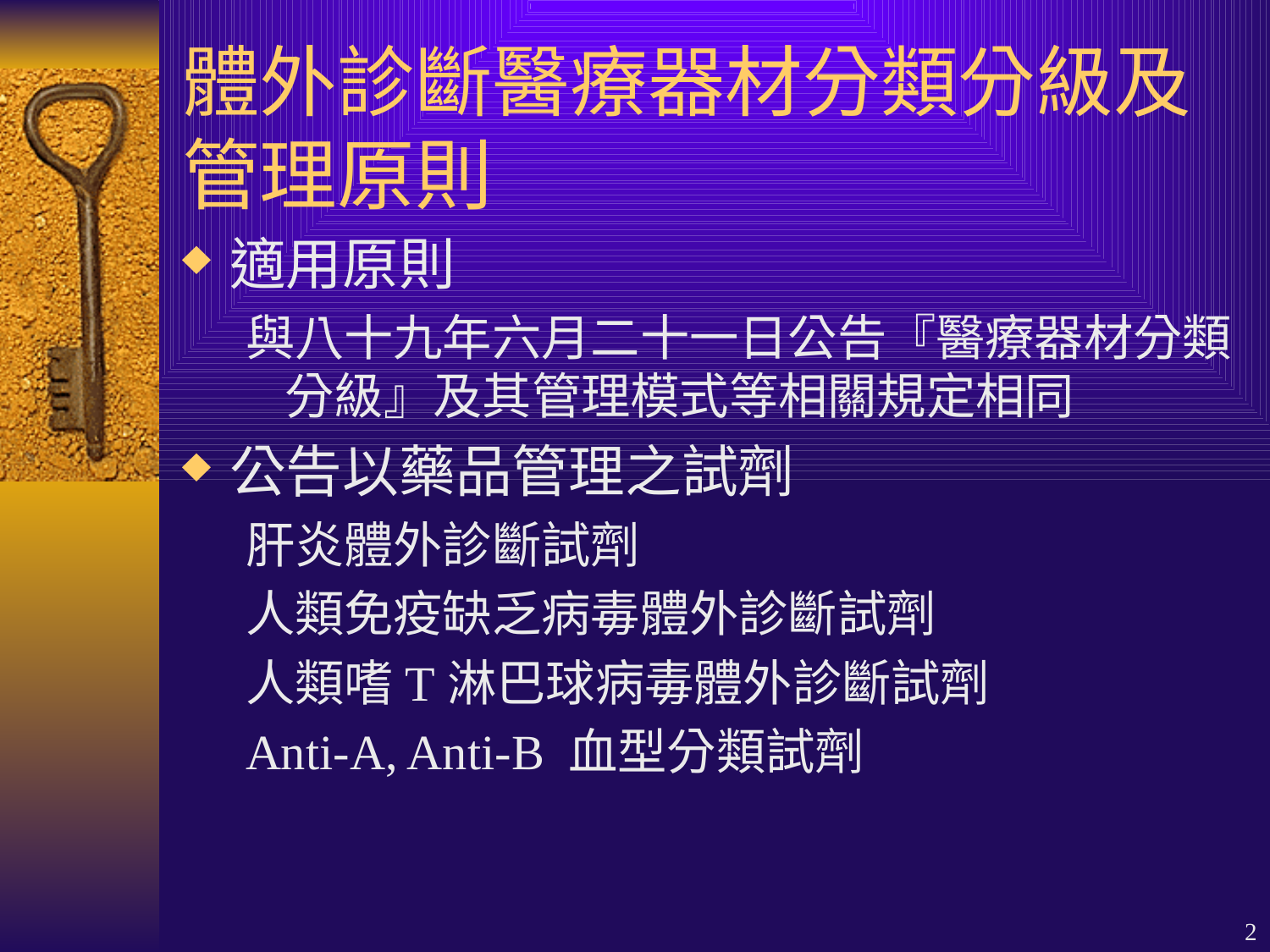

# 體外診斷醫療器材分類分級及管理原則
適用原則
與八十九年六月二十一日公告『醫療器材分類分級』及其管理模式等相關規定相同
公告以藥品管理之試劑
肝炎體外診斷試劑
人類免疫缺乏病毒體外診斷試劑
人類嗜T淋巴球病毒體外診斷試劑
Anti-A, Anti-B 血型分類試劑
2